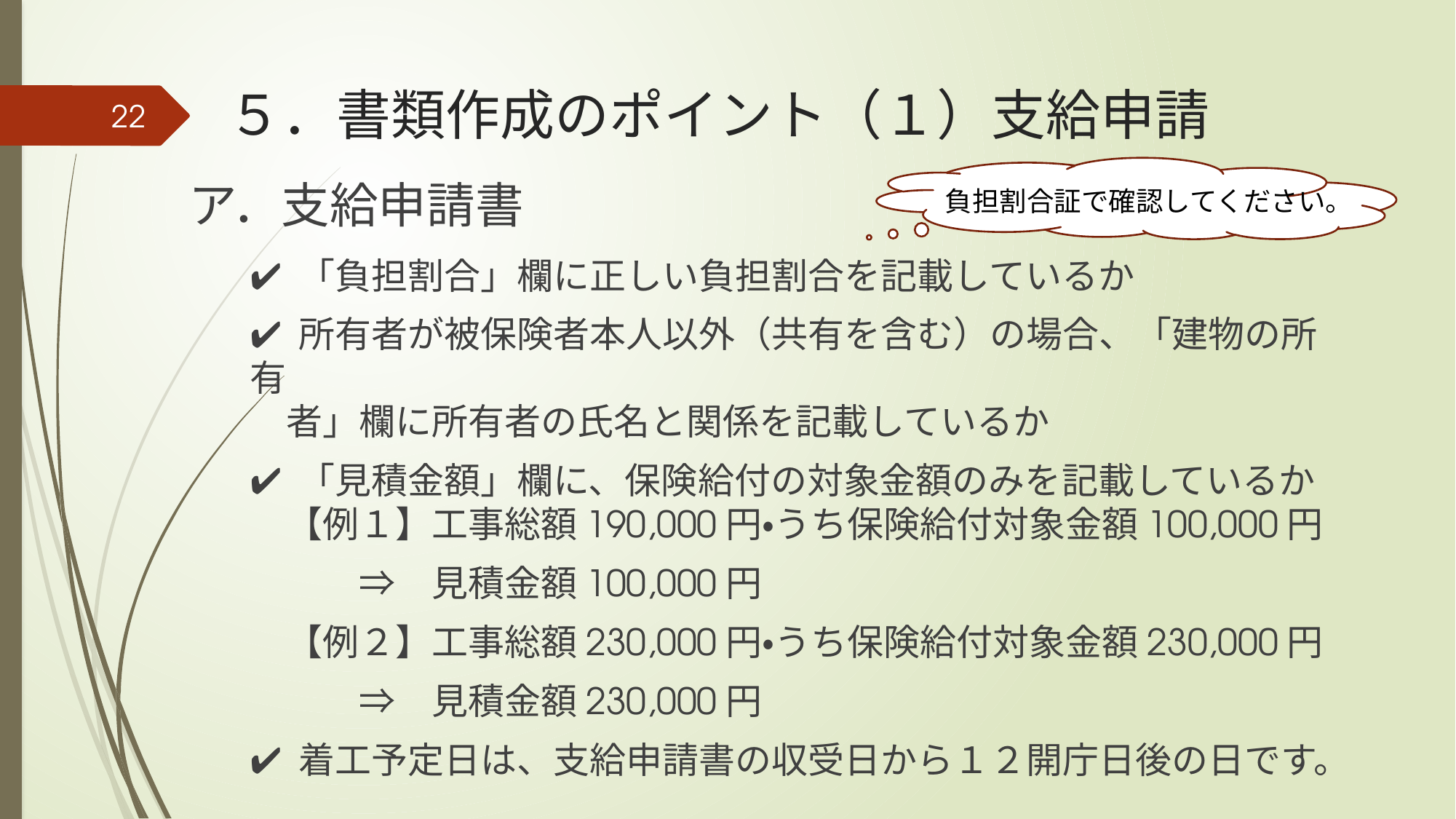

# ５．書類作成のポイント（１）支給申請
22

ア．支給申請書
負担割合証で確認してください。
✔ 「負担割合」欄に正しい負担割合を記載しているか
✔ 所有者が被保険者本人以外（共有を含む）の場合、「建物の所有
　者」欄に所有者の氏名と関係を記載しているか
✔ 「見積金額」欄に、保険給付の対象金額のみを記載しているか
　【例１】工事総額190,000円・うち保険給付対象金額100,000円
　　　⇒　見積金額100,000円
　【例２】工事総額230,000円・うち保険給付対象金額230,000円
　　　⇒　見積金額230,000円
✔ 着工予定日は、支給申請書の収受日から１２開庁日後の日です。